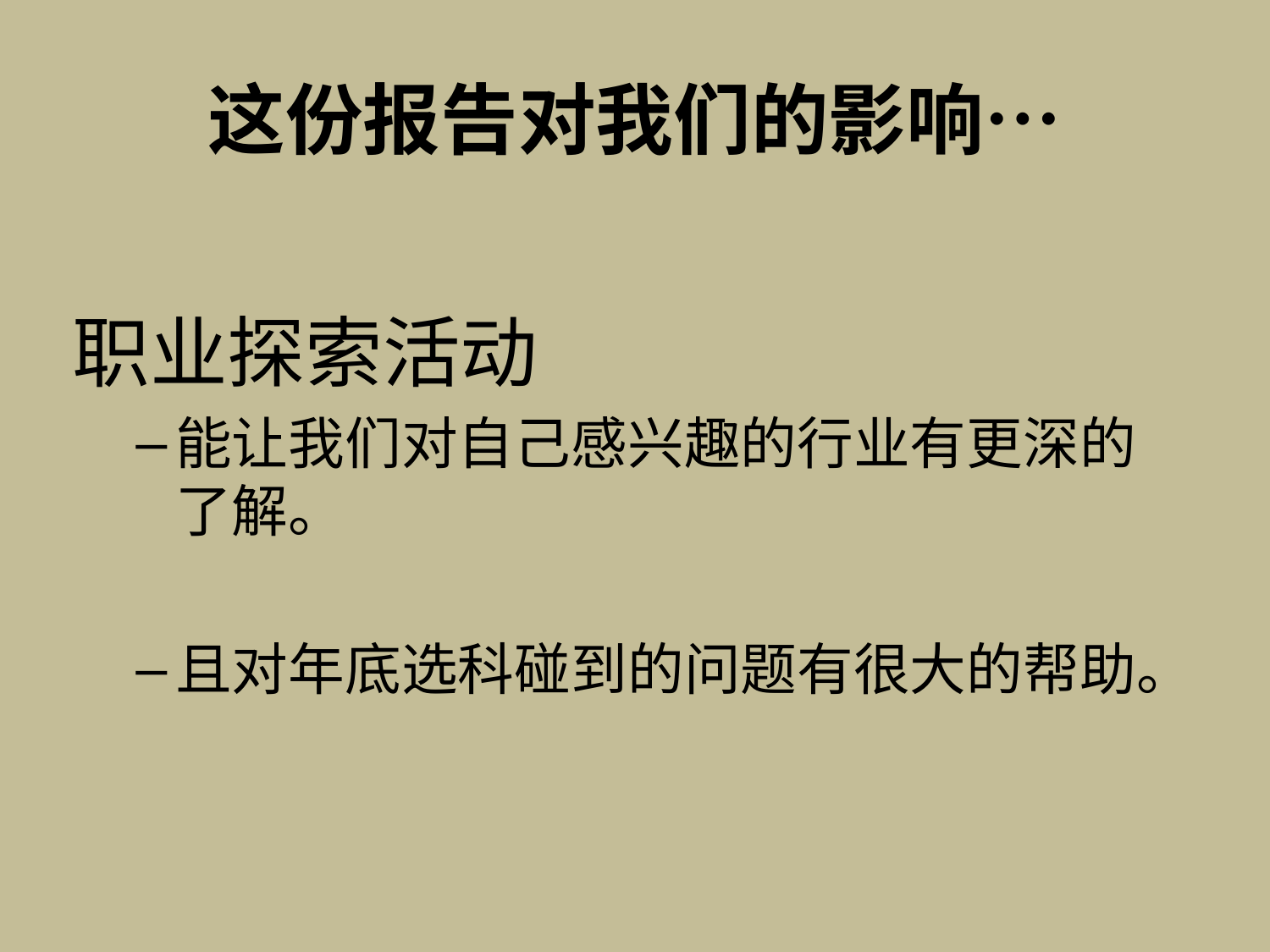

# 这份报告对我们的影响…
职业探索活动
能让我们对自己感兴趣的行业有更深的了解。

且对年底选科碰到的问题有很大的帮助。